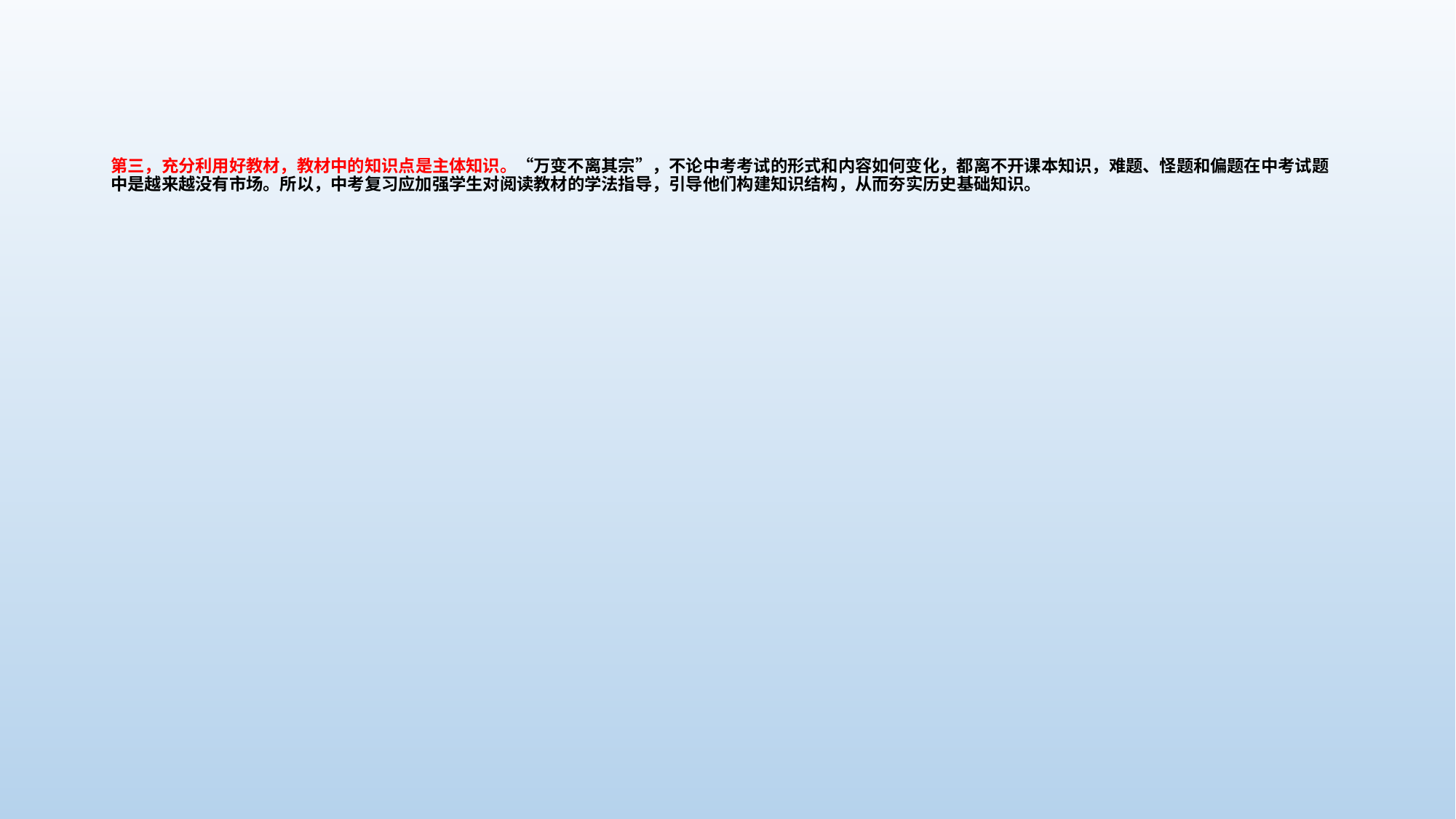

# 第三，充分利用好教材，教材中的知识点是主体知识。“万变不离其宗”，不论中考考试的形式和内容如何变化，都离不开课本知识，难题、怪题和偏题在中考试题中是越来越没有市场。所以，中考复习应加强学生对阅读教材的学法指导，引导他们构建知识结构，从而夯实历史基础知识。